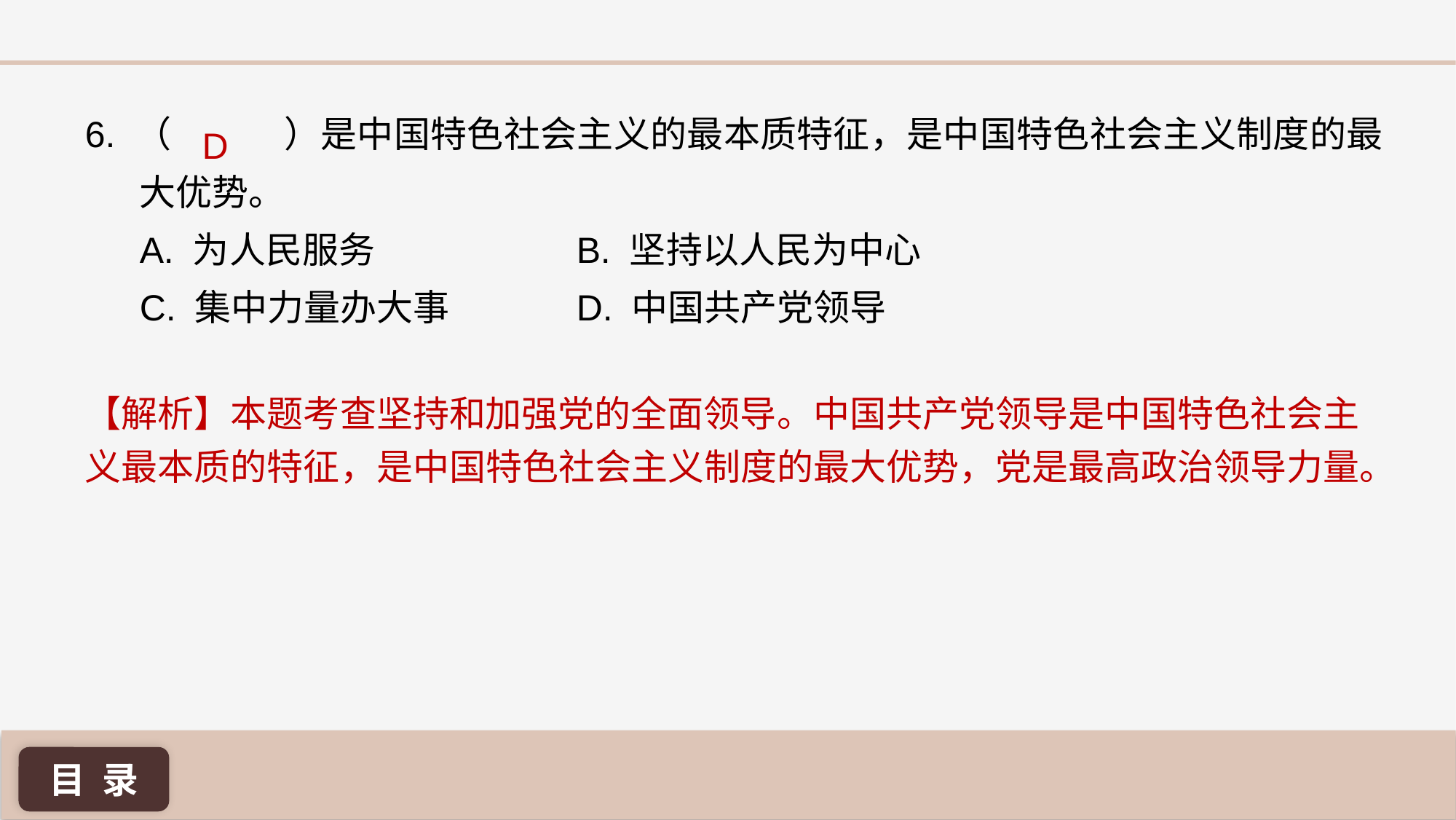

6. （ 	    ）是中国特色社会主义的最本质特征，是中国特色社会主义制度的最大优势。
A. 为人民服务 		B. 坚持以人民为中心
C. 集中力量办大事 		D. 中国共产党领导
D
【解析】本题考查坚持和加强党的全面领导。中国共产党领导是中国特色社会主义最本质的特征，是中国特色社会主义制度的最大优势，党是最高政治领导力量。